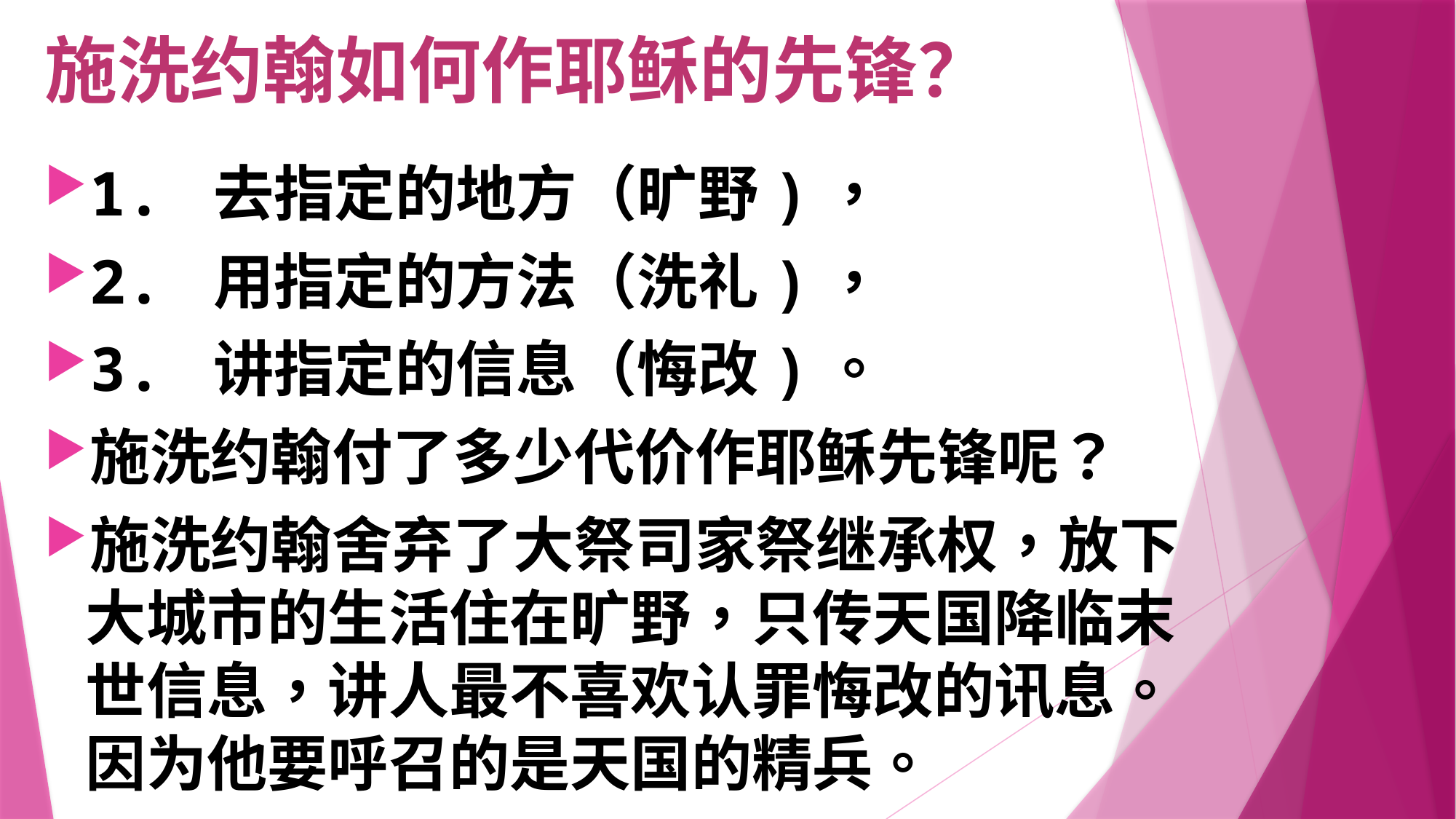

# 施洗约翰如何作耶稣的先锋？
1. 去指定的地方（旷野)，
2. 用指定的方法（洗礼)，
3. 讲指定的信息（悔改)。
施洗约翰付了多少代价作耶稣先锋呢？
施洗约翰舍弃了大祭司家祭继承权，放下大城市的生活住在旷野，只传天国降临末世信息，讲人最不喜欢认罪悔改的讯息。因为他要呼召的是天国的精兵。